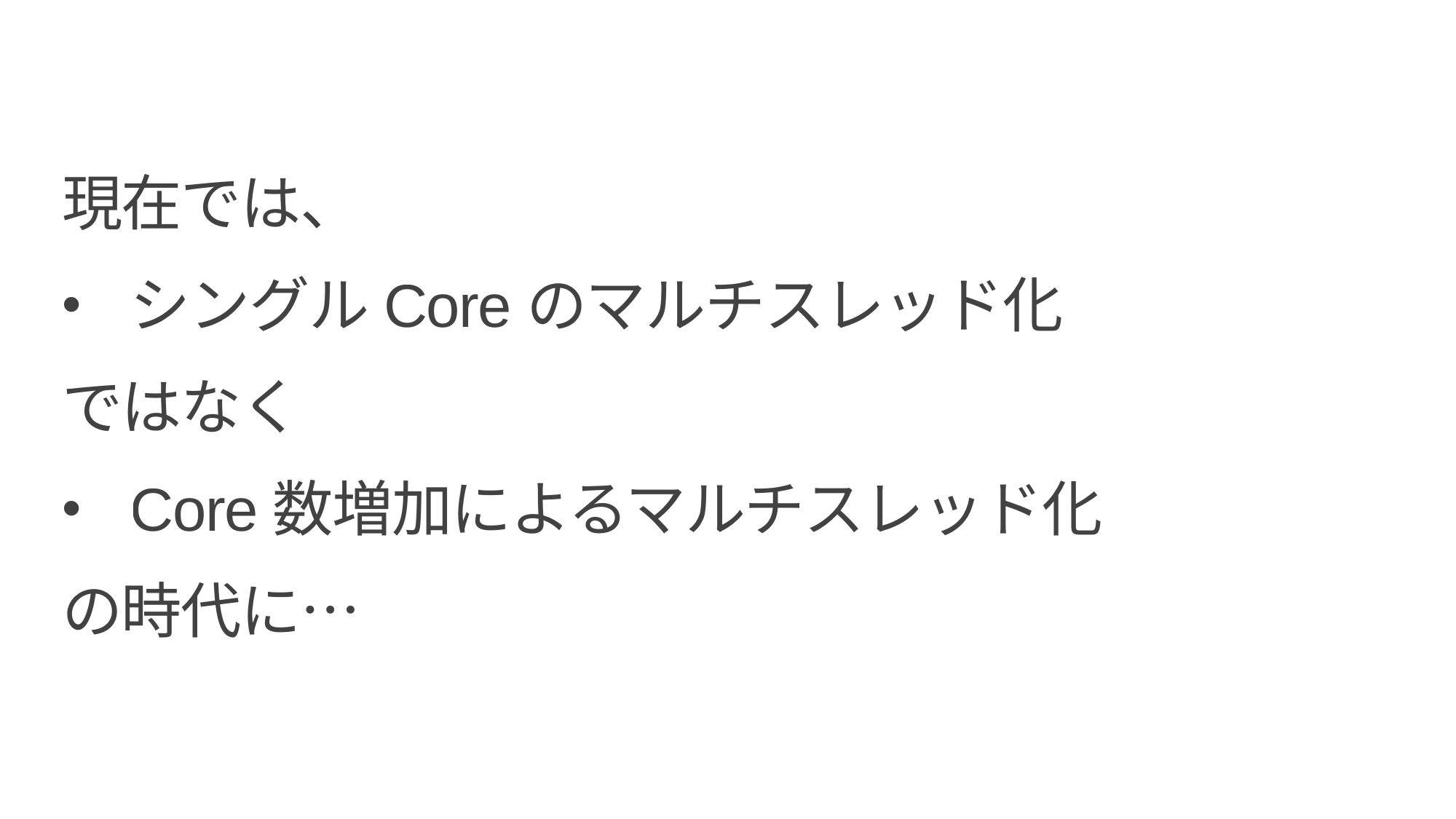

#
現在では、
シングルCoreのマルチスレッド化
ではなく
Core数増加によるマルチスレッド化
の時代に…